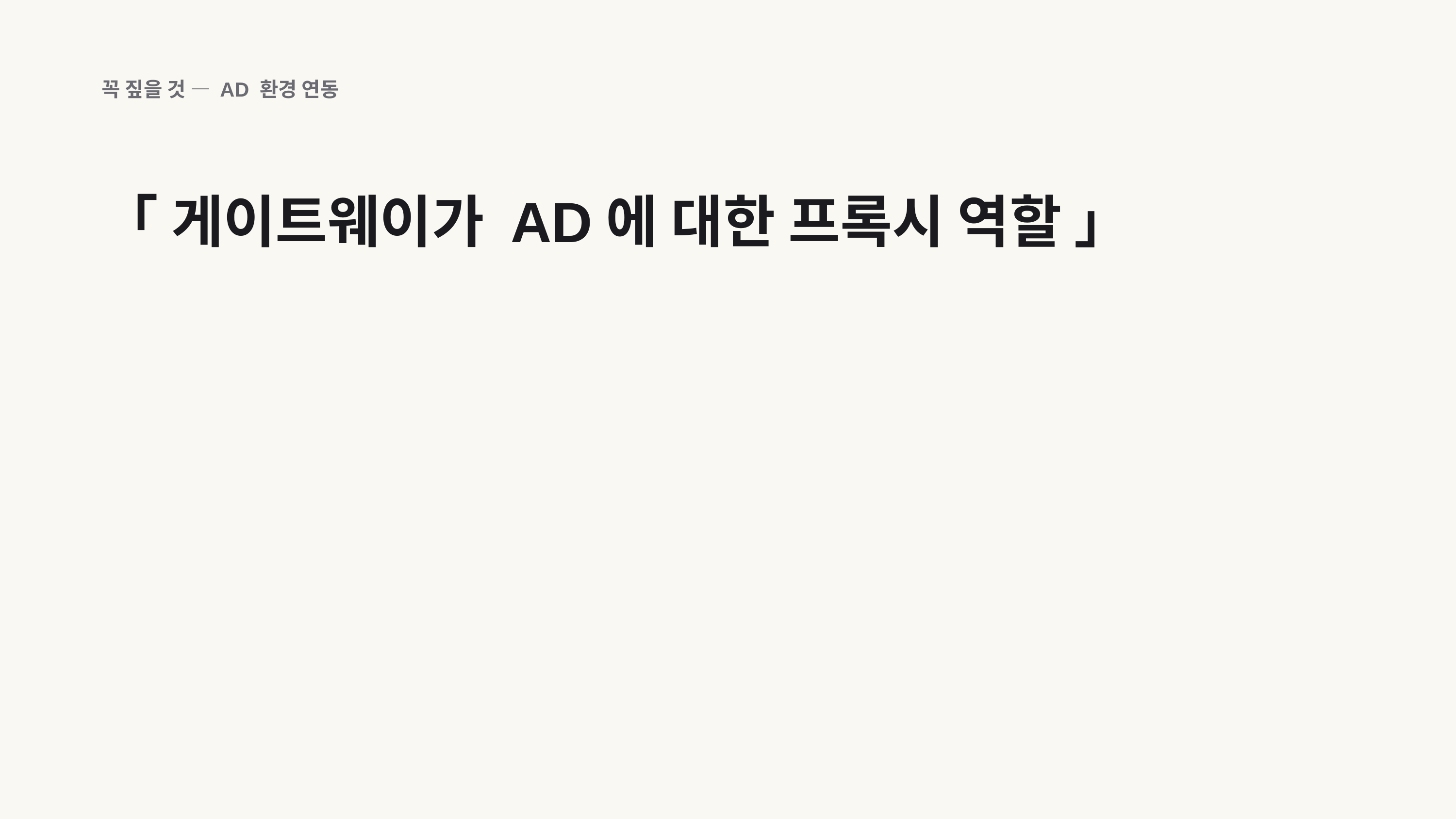

꼭 짚을 것 — AD 환경 연동
「 게이트웨이가 AD에 대한 프록시 역할 」